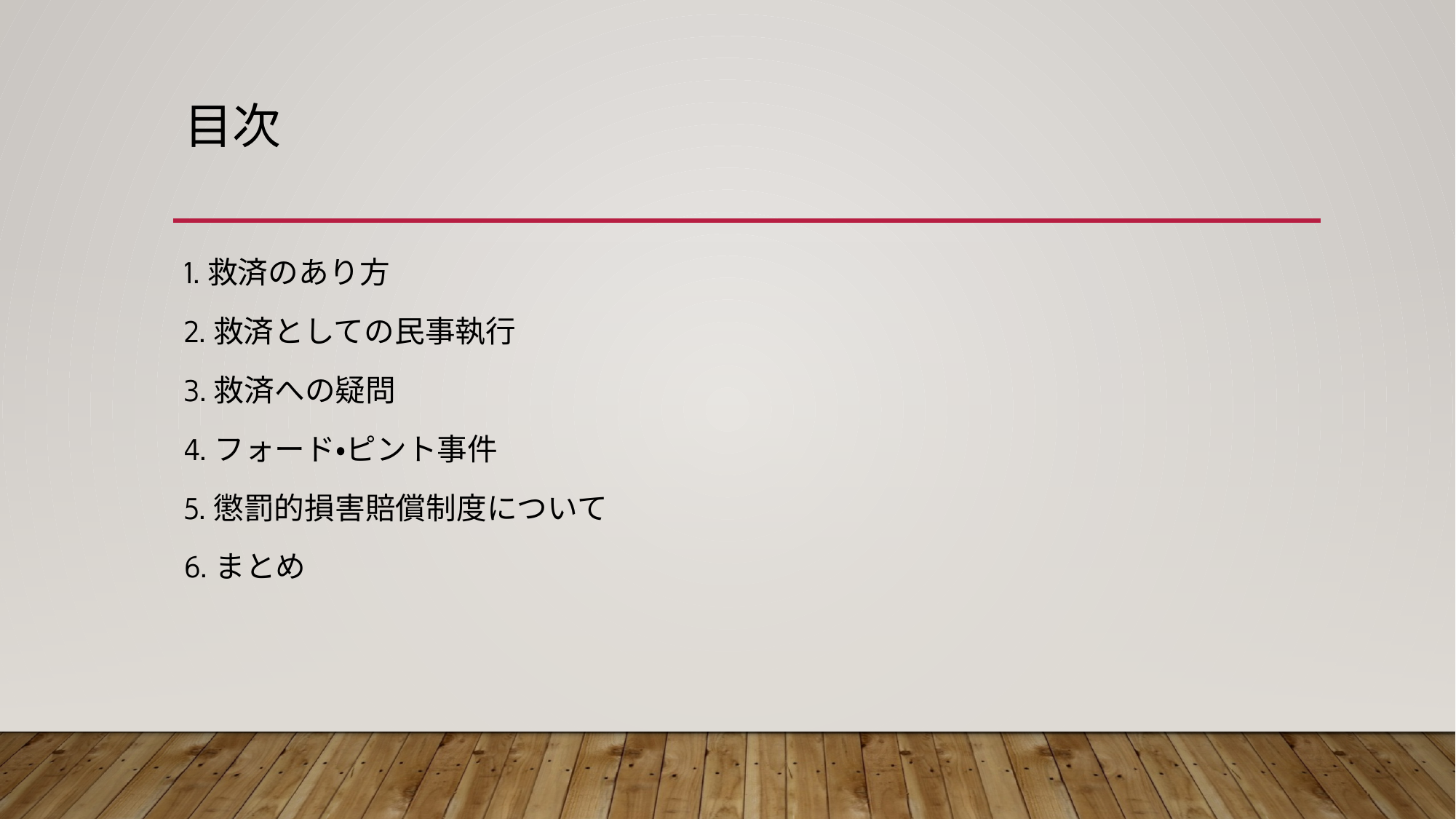

# 目次
1.救済のあり方
2.救済としての民事執行
3.救済への疑問
4.フォード・ピント事件
5.懲罰的損害賠償制度について
6.まとめ